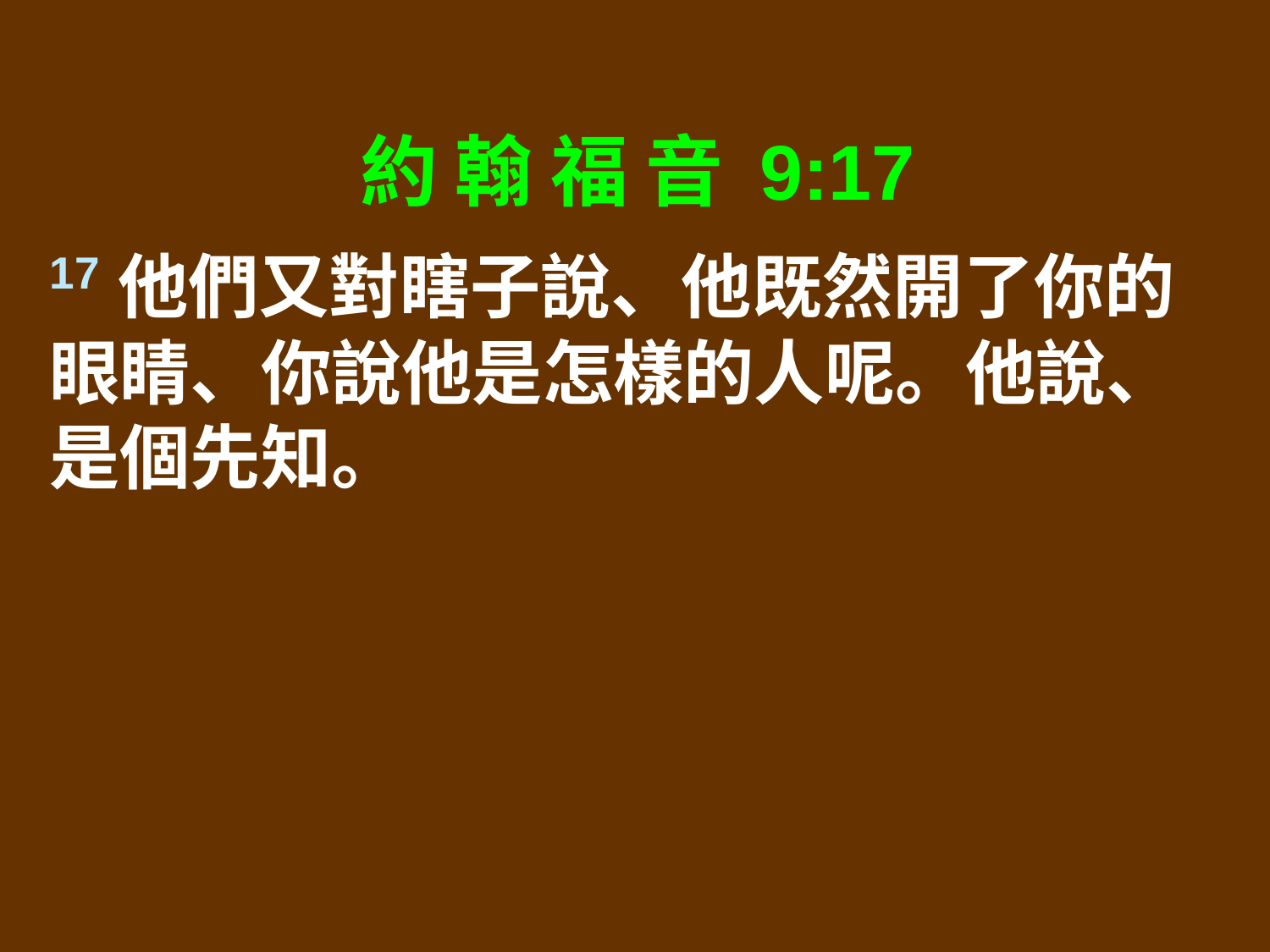

約 翰 福 音 9:17
17他們又對瞎子說、他既然開了你的眼睛、你說他是怎樣的人呢。他說、是個先知。